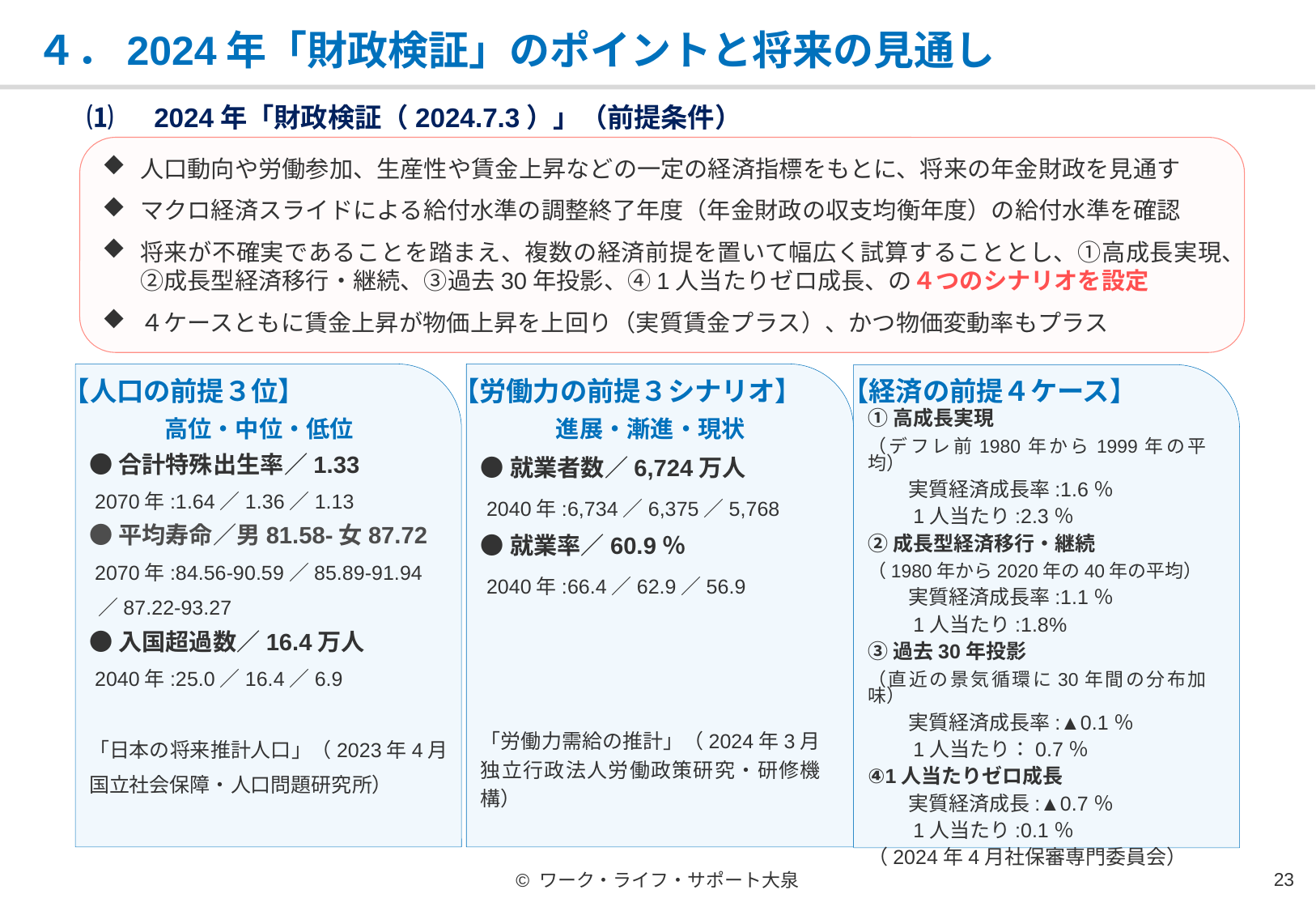

# ４．2024年「財政検証」のポイントと将来の見通し
⑴　2024年「財政検証（2024.7.3）」（前提条件）
人口動向や労働参加、生産性や賃金上昇などの一定の経済指標をもとに、将来の年金財政を見通す

マクロ経済スライドによる給付水準の調整終了年度（年金財政の収支均衡年度）の給付水準を確認

将来が不確実であることを踏まえ、複数の経済前提を置いて幅広く試算することとし、①高成長実現、②成長型経済移行・継続、③過去30年投影、④1人当たりゼロ成長、の４つのシナリオを設定

４ケースともに賃金上昇が物価上昇を上回り（実質賃金プラス）、かつ物価変動率もプラス

高位・中位・低位
●合計特殊出生率／1.33
 2070年:1.64／1.36／1.13
●平均寿命／男81.58-女87.72
 2070年:84.56-90.59／85.89-91.94
 ／87.22-93.27
●入国超過数／16.4万人
 2040年:25.0／16.4／6.9

「日本の将来推計人口」（2023年4月
国立社会保障・人口問題研究所）

進展・漸進・現状
●就業者数／6,724万人
 2040年:6,734／6,375／5,768
●就業率／60.9％
 2040年:66.4／62.9／56.9

「労働力需給の推計」（2024年3月独立行政法人労働政策研究・研修機構）

①高成長実現
（デフレ前1980年から1999年の平均）
　　実質経済成長率:1.6％
　　1人当たり:2.3％
②成長型経済移行・継続
（1980年から2020年の40年の平均）
　　実質経済成長率:1.1％
　　1人当たり:1.8%
③過去30年投影
（直近の景気循環に30年間の分布加味）
　　実質経済成長率:▲0.1％
　　1人当たり：0.7％
④1人当たりゼロ成長
　　実質経済成長:▲0.7％
　　1人当たり:0.1％
（2024年4月社保審専門委員会）
【人口の前提３位】
【労働力の前提３シナリオ】
【経済の前提４ケース】
© ワーク・ライフ・サポート大泉
23